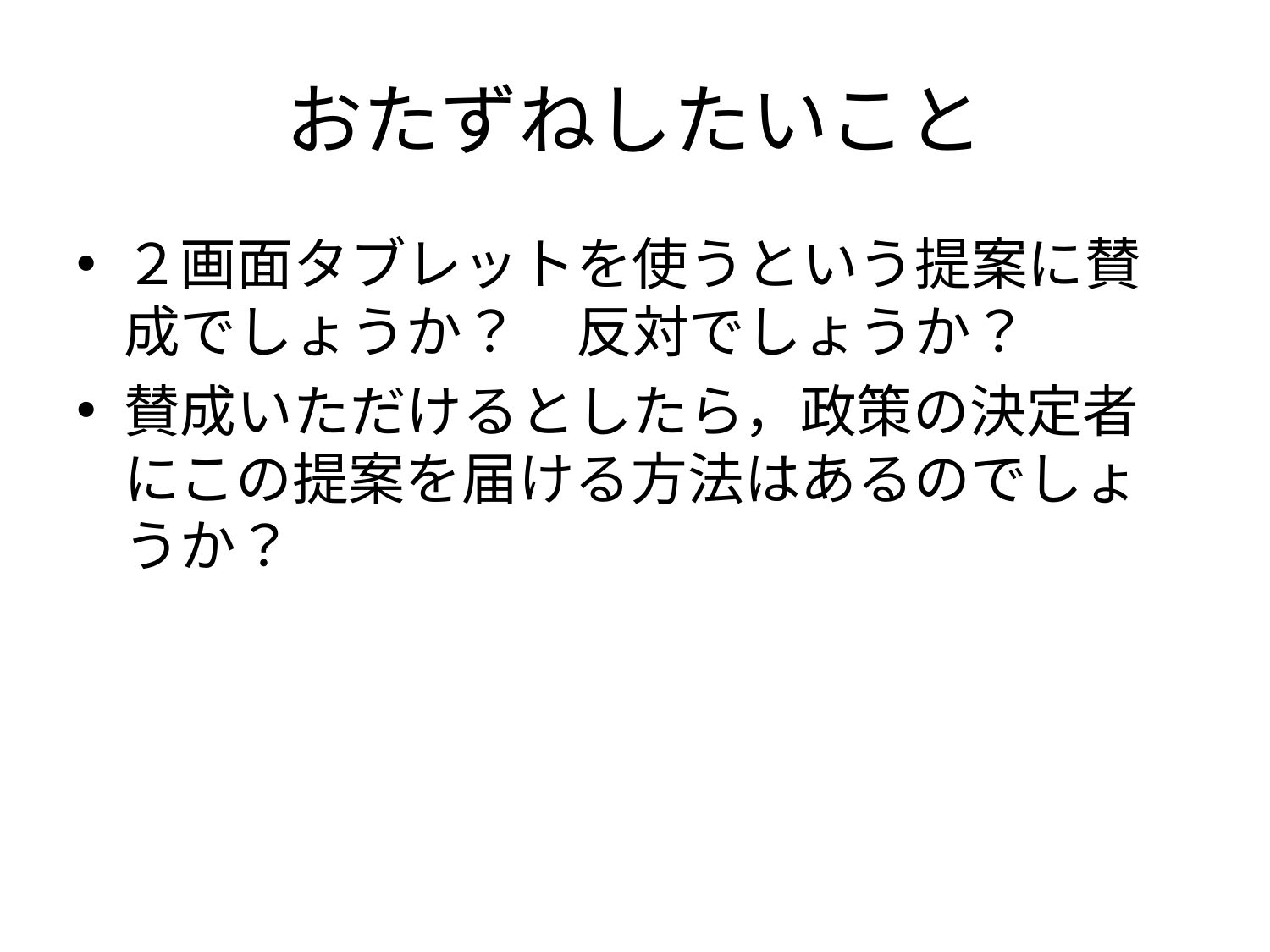

# おたずねしたいこと
２画面タブレットを使うという提案に賛成でしょうか？　反対でしょうか？
賛成いただけるとしたら，政策の決定者にこの提案を届ける方法はあるのでしょうか？